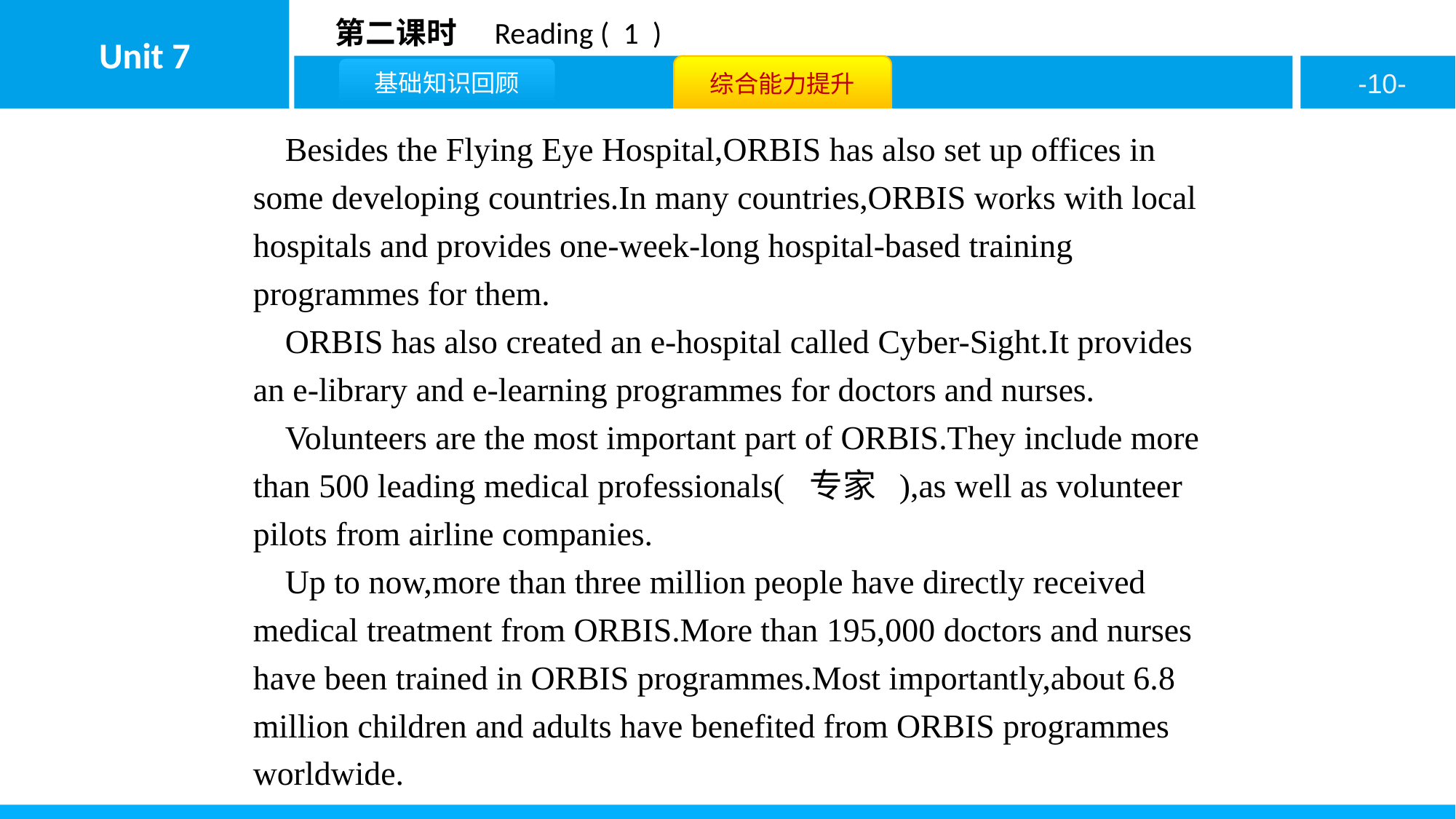

Besides the Flying Eye Hospital,ORBIS has also set up offices in some developing countries.In many countries,ORBIS works with local hospitals and provides one-week-long hospital-based training programmes for them.
ORBIS has also created an e-hospital called Cyber-Sight.It provides an e-library and e-learning programmes for doctors and nurses.
Volunteers are the most important part of ORBIS.They include more than 500 leading medical professionals(  专家  ),as well as volunteer pilots from airline companies.
Up to now,more than three million people have directly received medical treatment from ORBIS.More than 195,000 doctors and nurses have been trained in ORBIS programmes.Most importantly,about 6.8 million children and adults have benefited from ORBIS programmes worldwide.